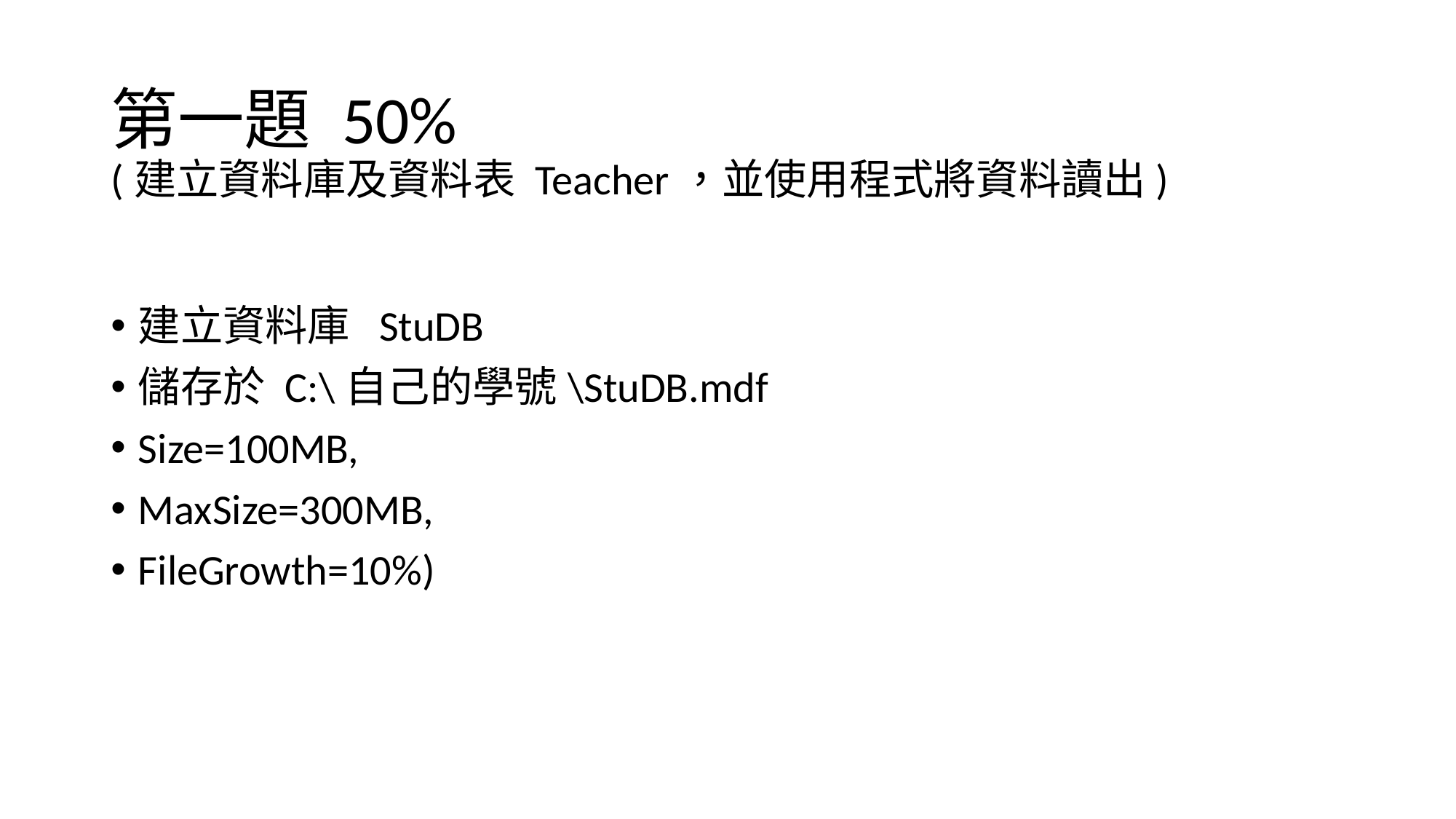

# 第一題 50% (建立資料庫及資料表 Teacher，並使用程式將資料讀出)
建立資料庫  StuDB
儲存於 C:\自己的學號\StuDB.mdf
Size=100MB,
MaxSize=300MB,
FileGrowth=10%)